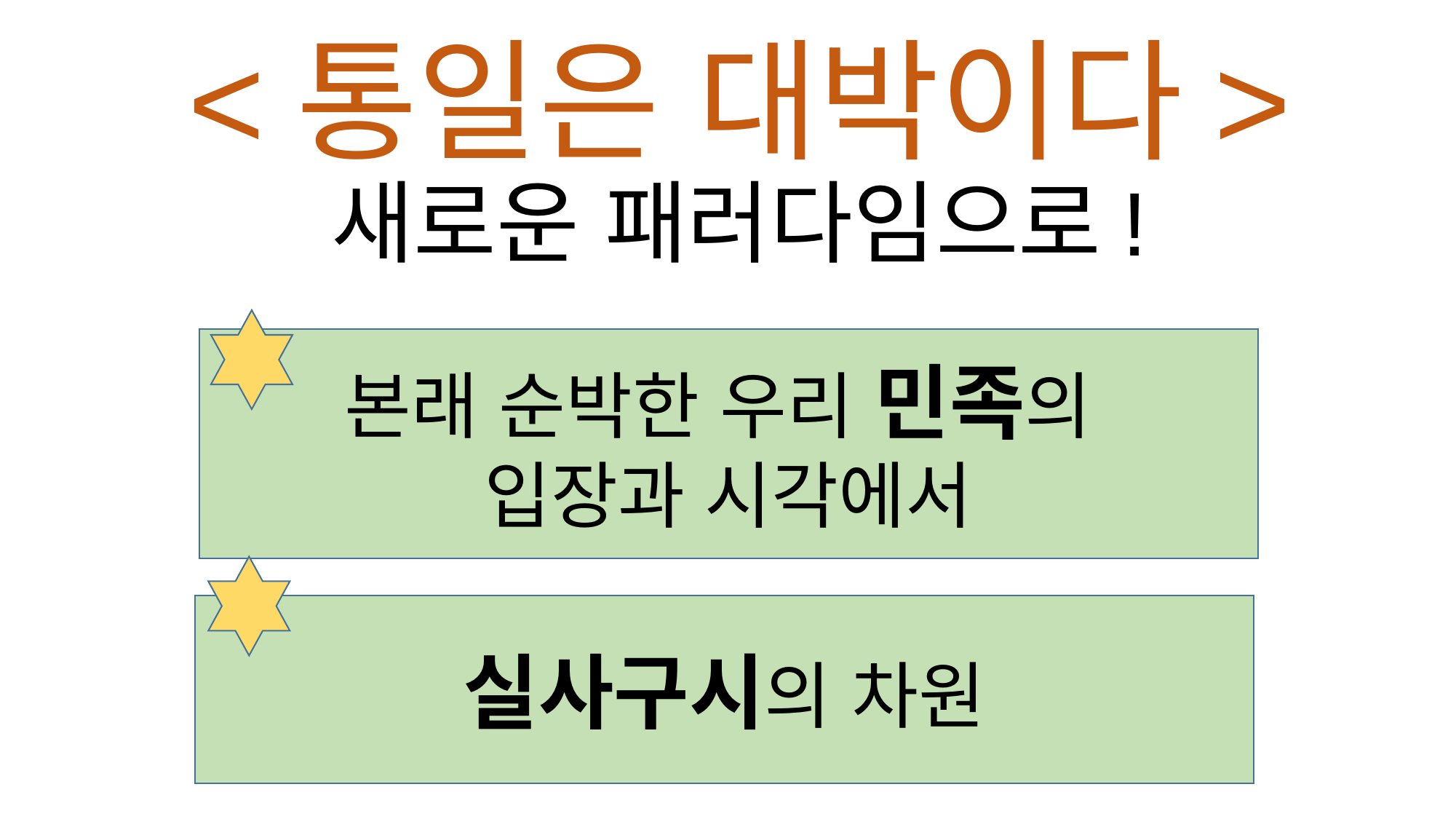

# <통일은 대박이다> 새로운 패러다임으로!

본래 순박한 우리 민족의
입장과 시각에서

실사구시의 차원